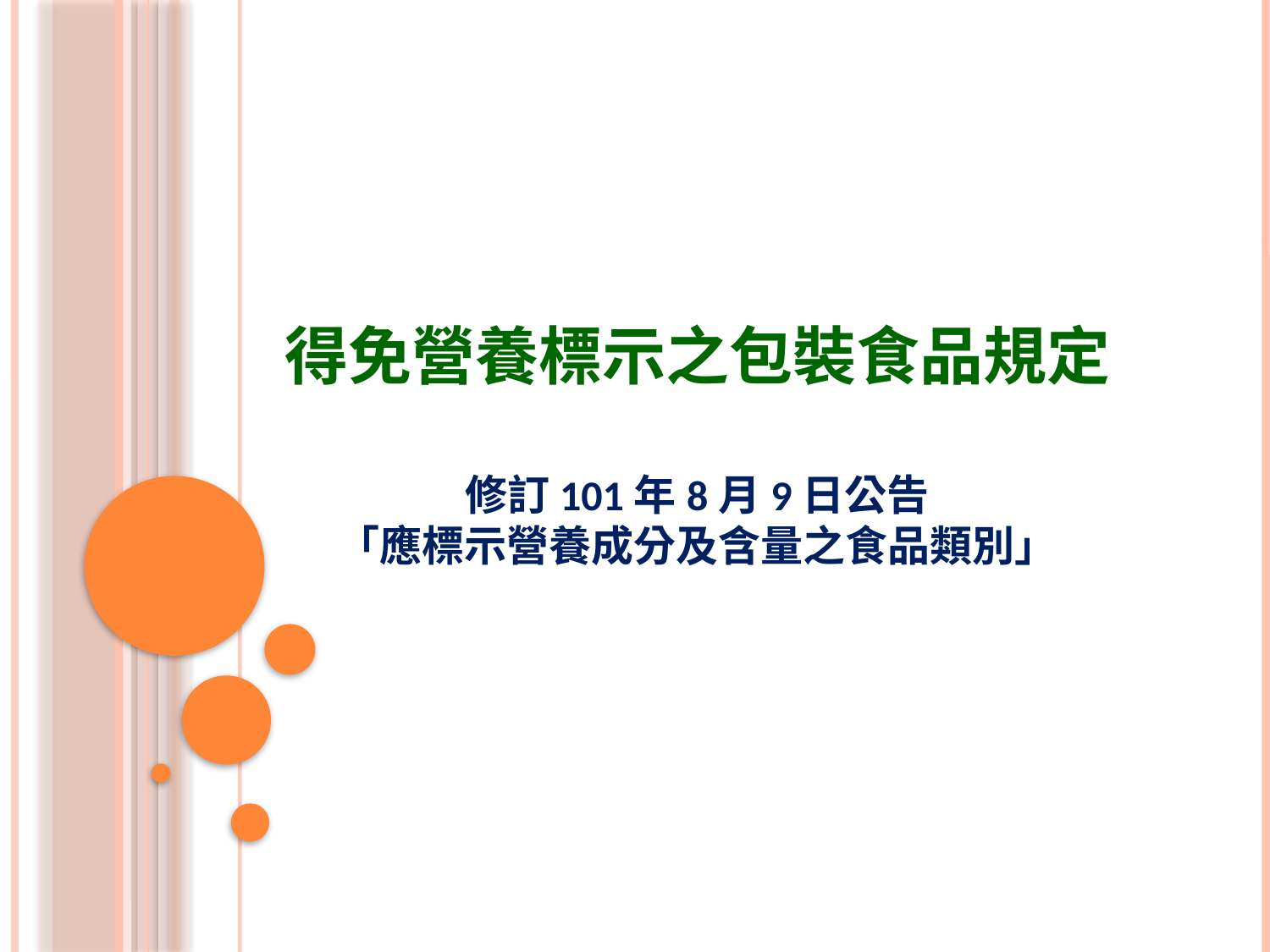

得免營養標示之包裝食品規定

修訂101年8月9日公告
「應標示營養成分及含量之食品類別」